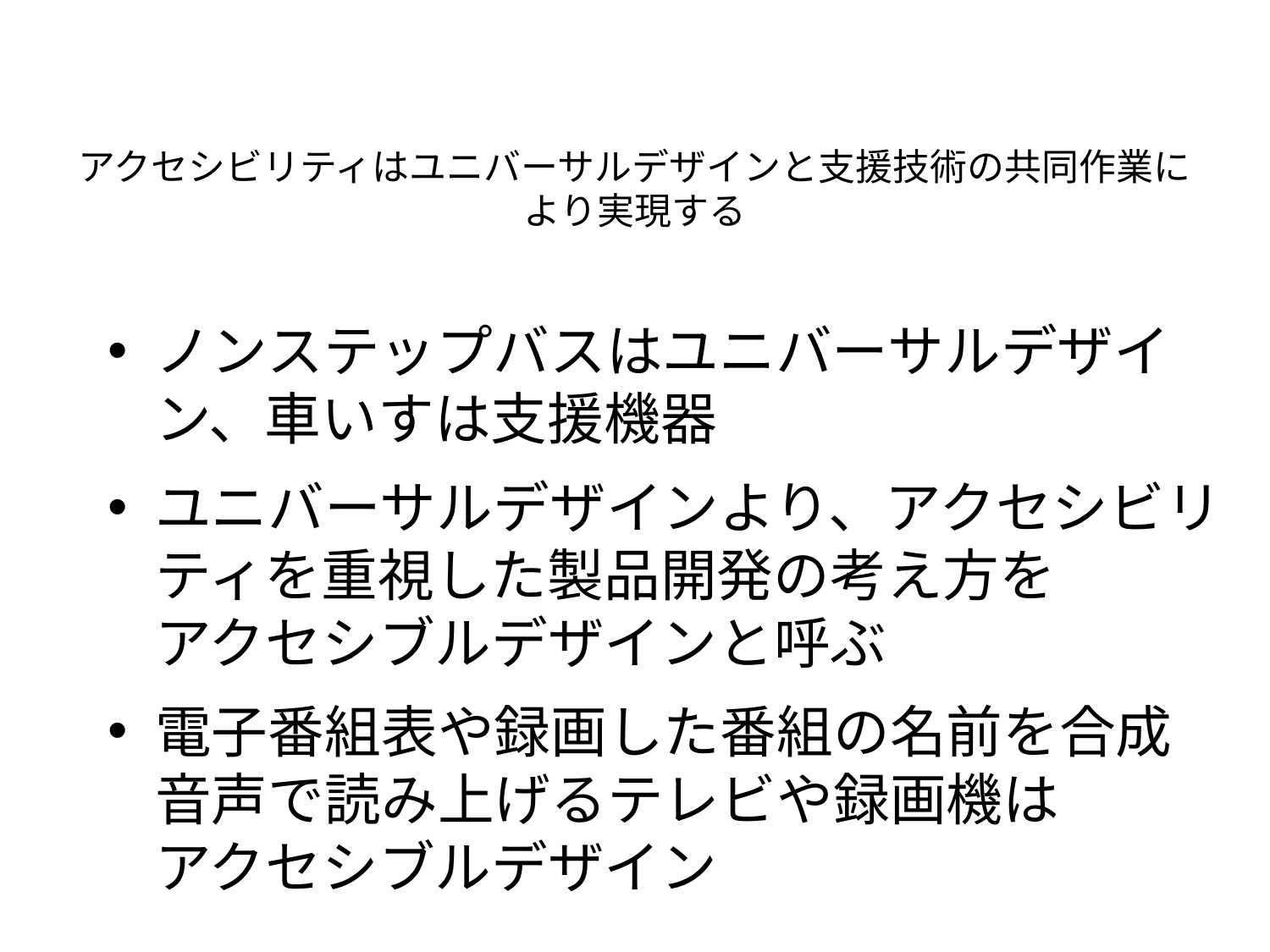

# アクセシビリティはユニバーサルデザインと支援技術の共同作業により実現する
ノンステップバスはユニバーサルデザイン、車いすは支援機器
ユニバーサルデザインより、アクセシビリティを重視した製品開発の考え方を
アクセシブルデザインと呼ぶ
電子番組表や録画した番組の名前を合成音声で読み上げるテレビや録画機は
アクセシブルデザイン